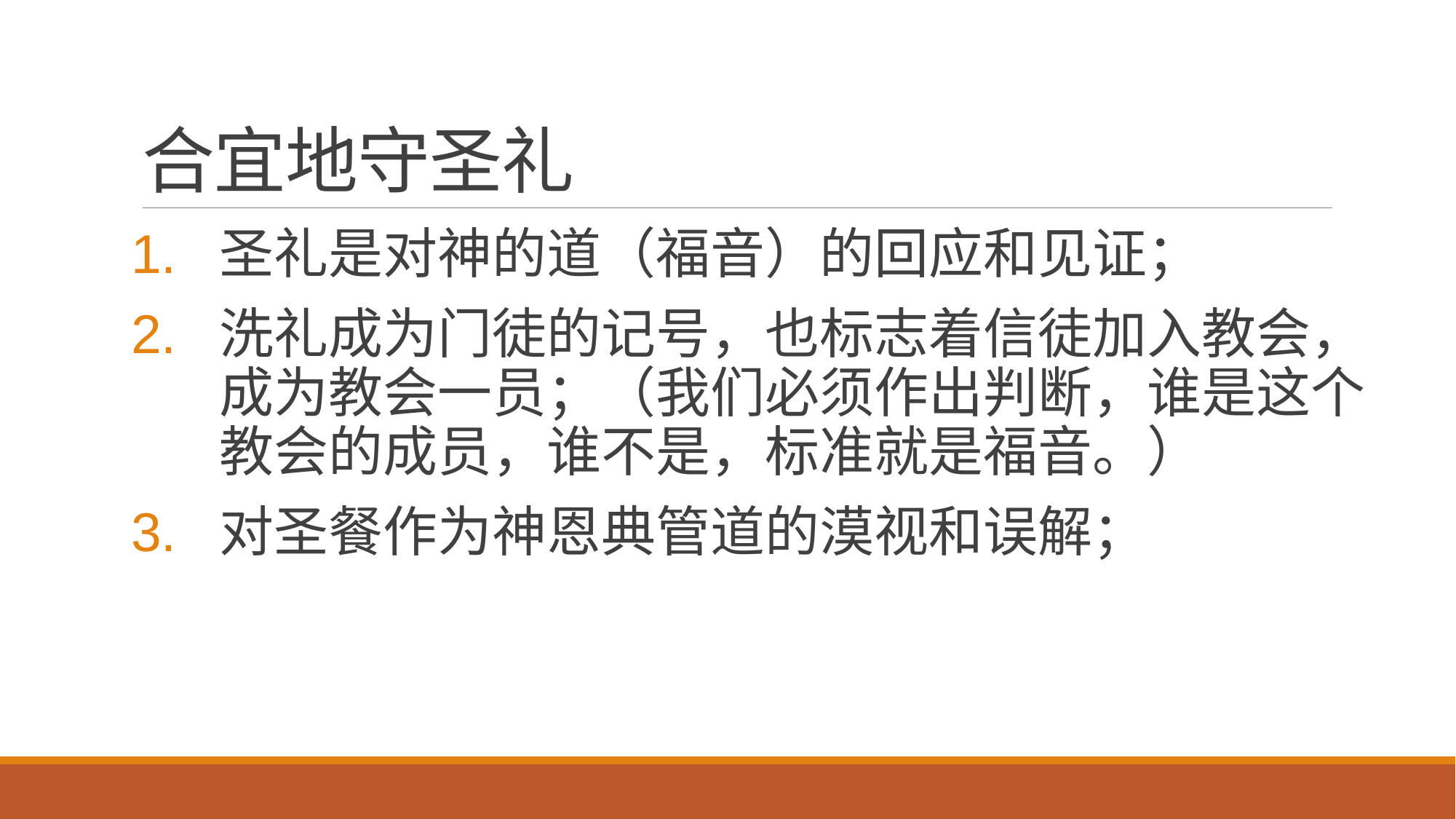

# 合宜地守圣礼
圣礼是对神的道（福音）的回应和见证；
洗礼成为门徒的记号，也标志着信徒加入教会，成为教会一员；（我们必须作出判断，谁是这个教会的成员，谁不是，标准就是福音。）
对圣餐作为神恩典管道的漠视和误解；